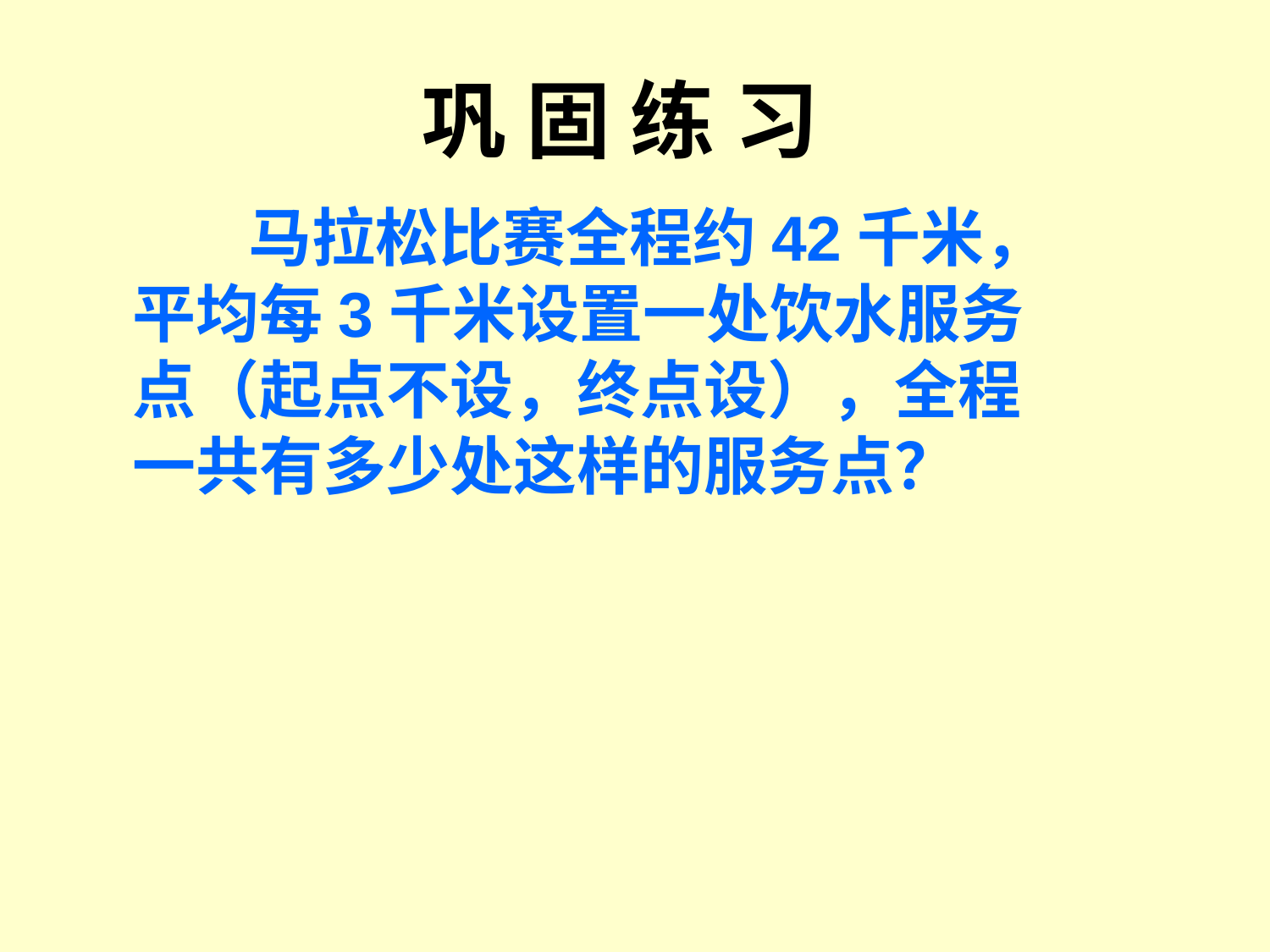

巩 固 练 习
       马拉松比赛全程约42千米，平均每3千米设置一处饮水服务点（起点不设，终点设），全程一共有多少处这样的服务点？